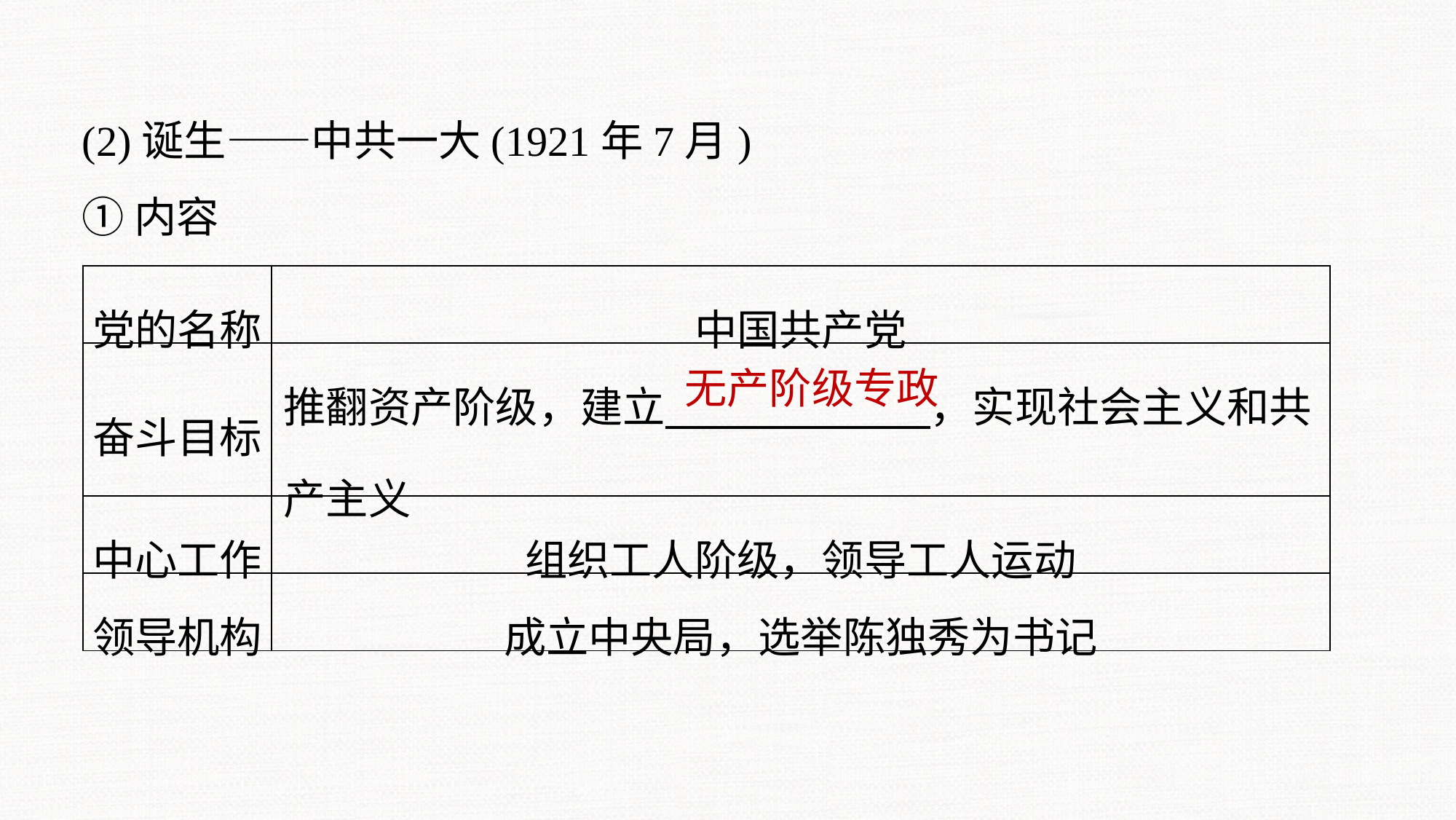

(2)诞生——中共一大(1921年7月)
①内容
| 党的名称 | 中国共产党 |
| --- | --- |
| 奋斗目标 | 推翻资产阶级，建立 ，实现社会主义和共产主义 |
| 中心工作 | 组织工人阶级，领导工人运动 |
| 领导机构 | 成立中央局，选举陈独秀为书记 |
无产阶级专政